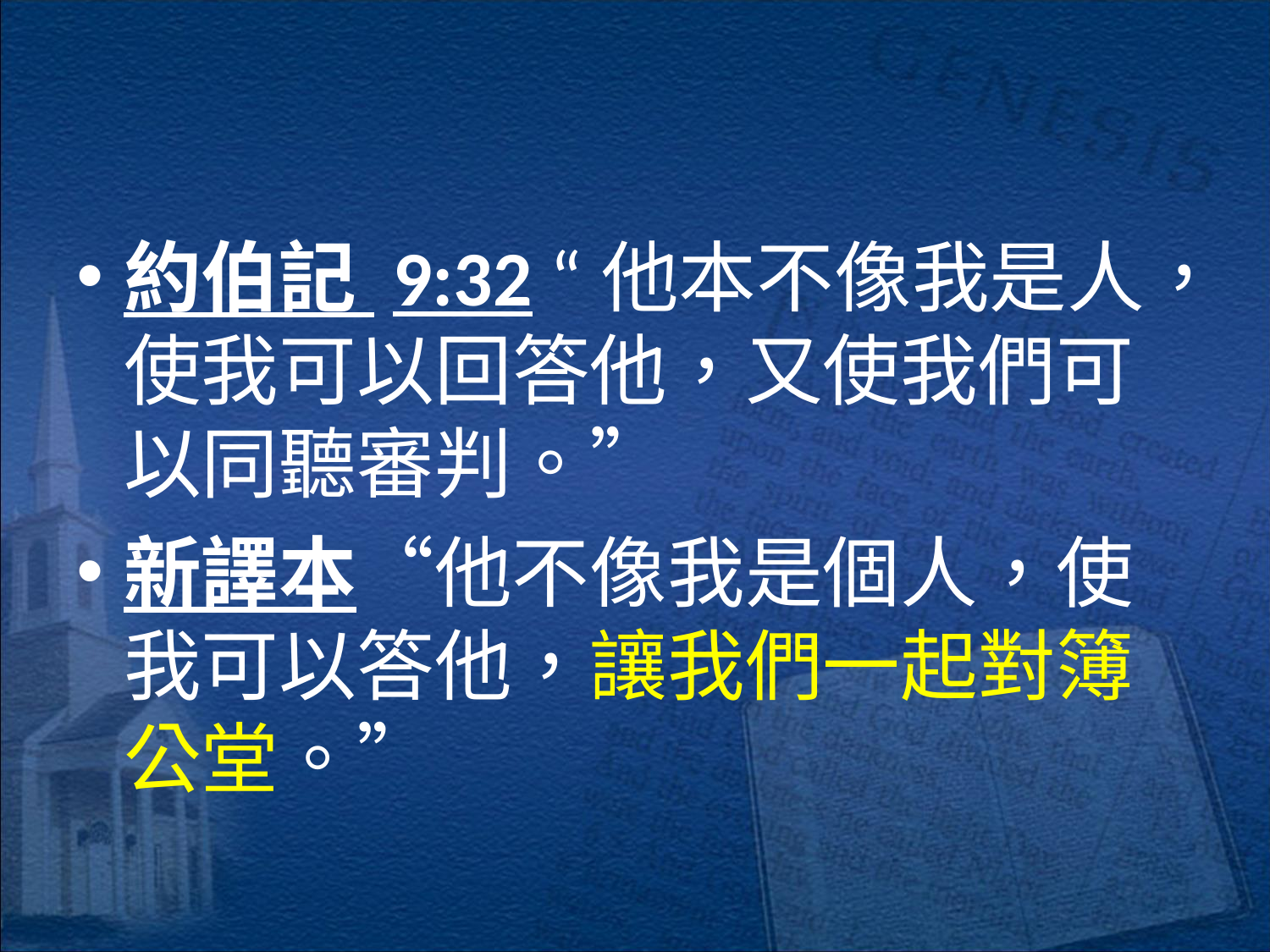

#
約伯記 9:32 “他本不像我是人，使我可以回答他，又使我們可以同聽審判。”
新譯本“他不像我是個人，使我可以答他，讓我們一起對簿公堂。”